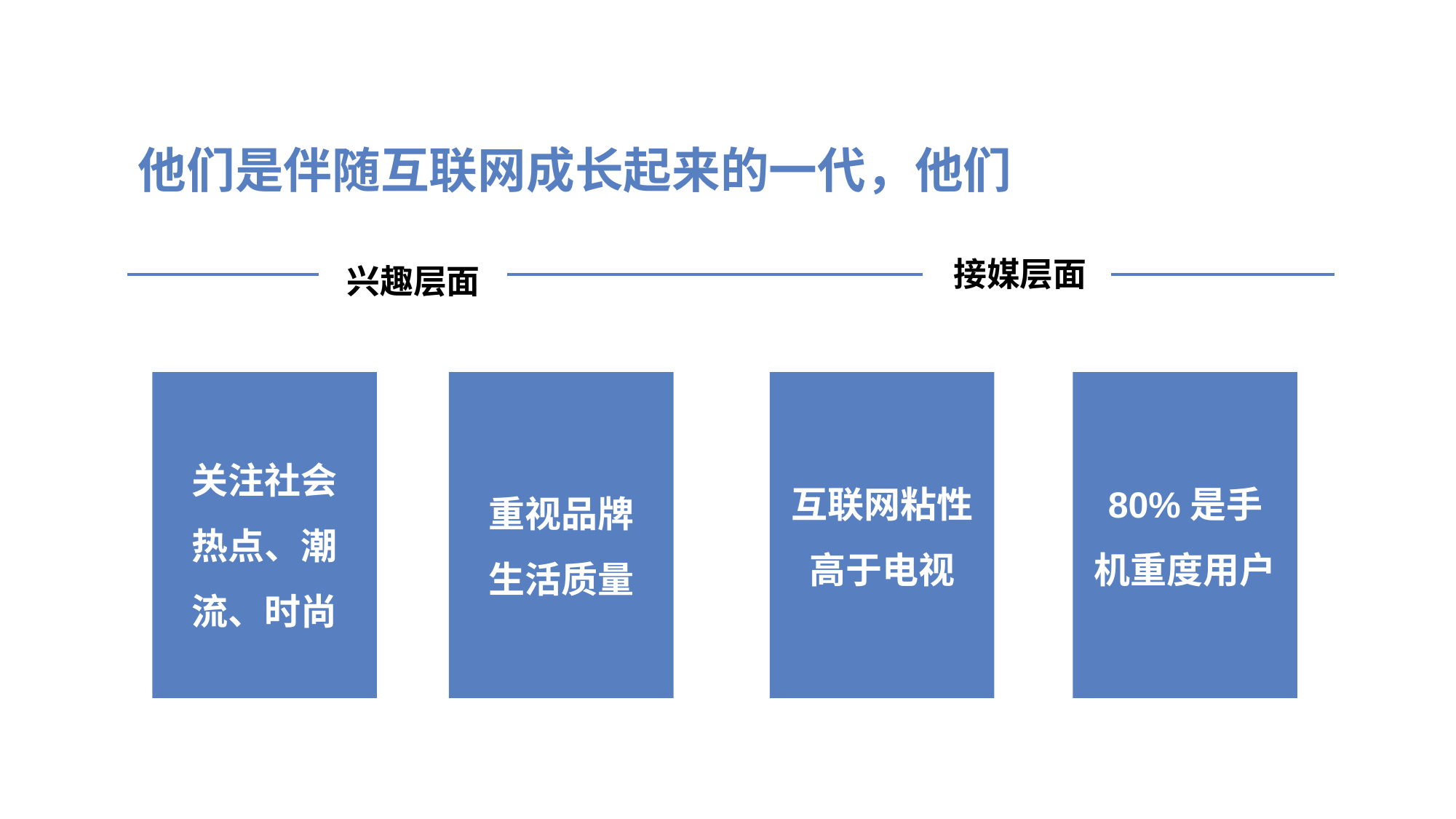

他们是伴随互联网成长起来的一代，他们
接媒层面
兴趣层面

重视品牌
生活质量

互联网粘性高于电视

网络消费
娱乐费
关注社会热点、潮流、时尚
80%是手机重度用户